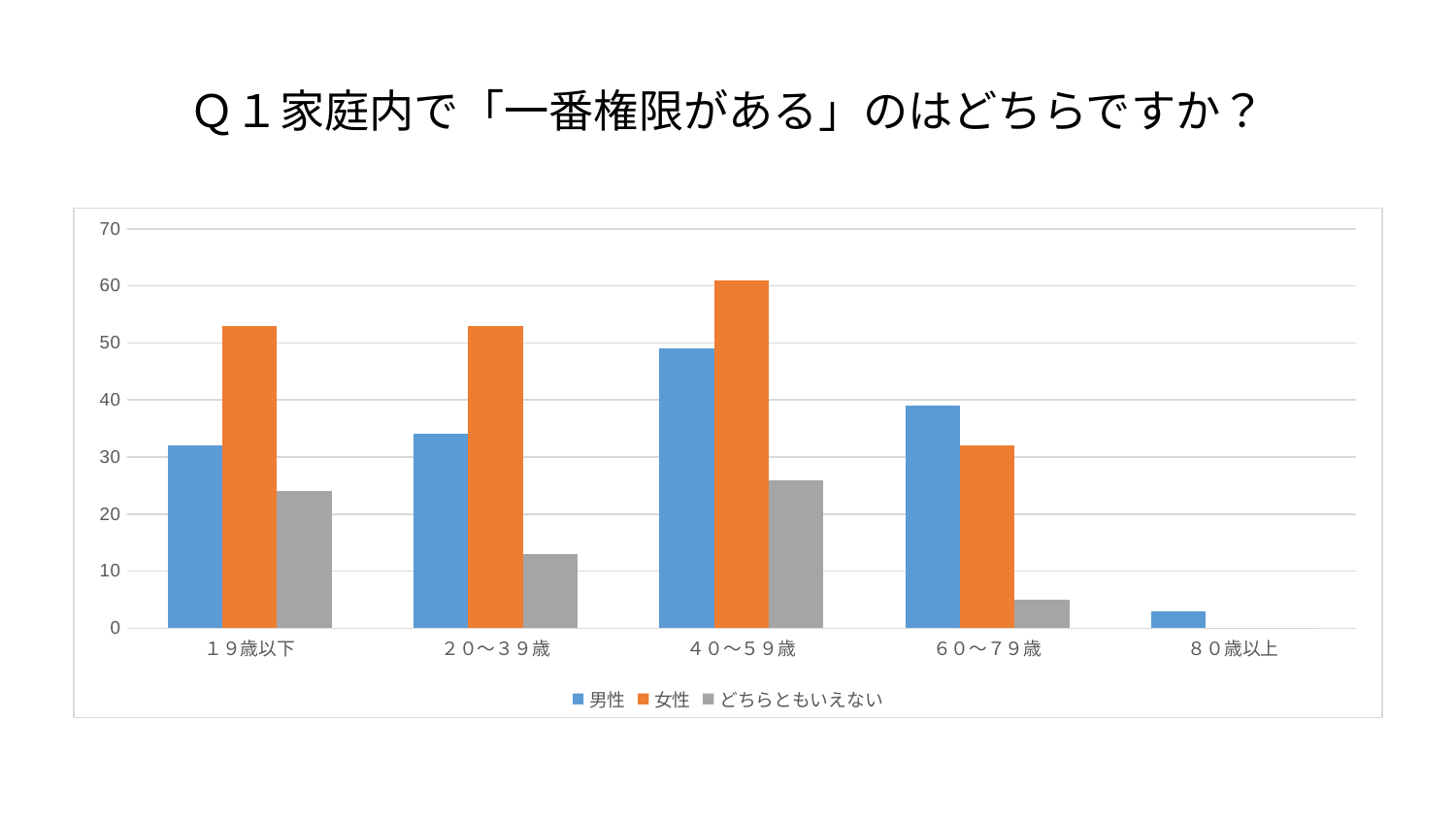

# Ｑ１家庭内で「一番権限がある」のはどちらですか？

### Chart

| Category | 男性 | 女性 | どちらともいえない |
|---|---|---|---|
| １９歳以下 | 32.0 | 53.0 | 24.0 |
| ２０～３９歳 | 34.0 | 53.0 | 13.0 |
| ４０～５９歳 | 49.0 | 61.0 | 26.0 |
| ６０～７９歳 | 39.0 | 32.0 | 5.0 |
| ８０歳以上 | 3.0 | 0.0 | 0.0 |